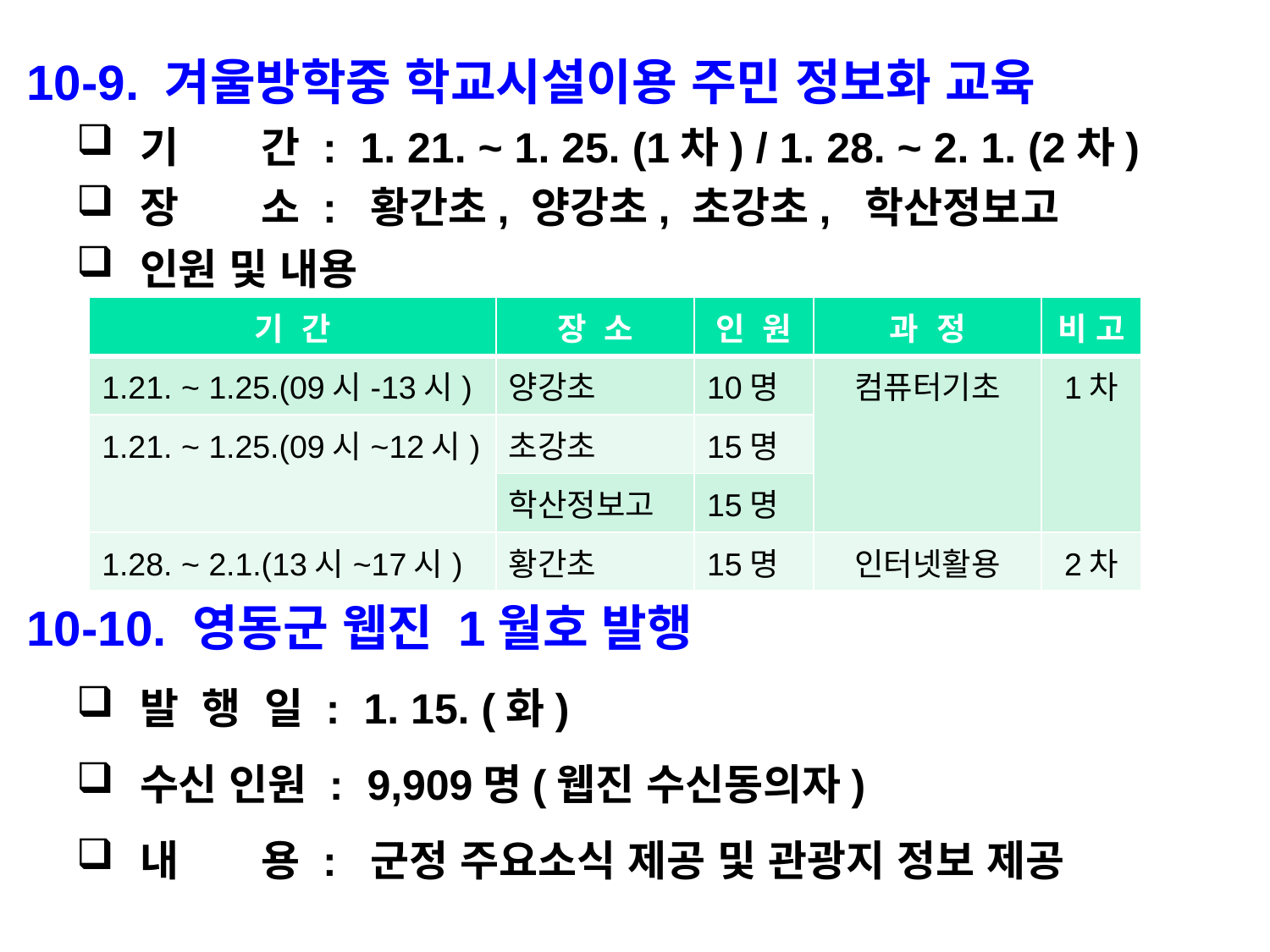

10-9. 겨울방학중 학교시설이용 주민 정보화 교육
기       간 :  1. 21. ~ 1. 25. (1차) / 1. 28. ~ 2. 1. (2차)
장       소 :  황간초, 양강초, 초강초,  학산정보고
인원 및 내용

| 기 간 | 장 소 | 인 원 | 과 정 | 비 고 |
| --- | --- | --- | --- | --- |
| 1.21. ~ 1.25.(09시-13시) | 양강초 | 10명 | 컴퓨터기초 | 1차 |
| 1.21. ~ 1.25.(09시~12시) | 초강초 | 15명 |  |  |
|  | 학산정보고 | 15명 |  |  |
| 1.28. ~ 2.1.(13시~17시) | 황간초 | 15명 | 인터넷활용 | 2차 |

 10-10. 영동군 웹진 1월호 발행
발  행  일 :  1. 15. (화)
수신 인원 :  9,909명(웹진 수신동의자)
내       용 :  군정 주요소식 제공 및 관광지 정보 제공